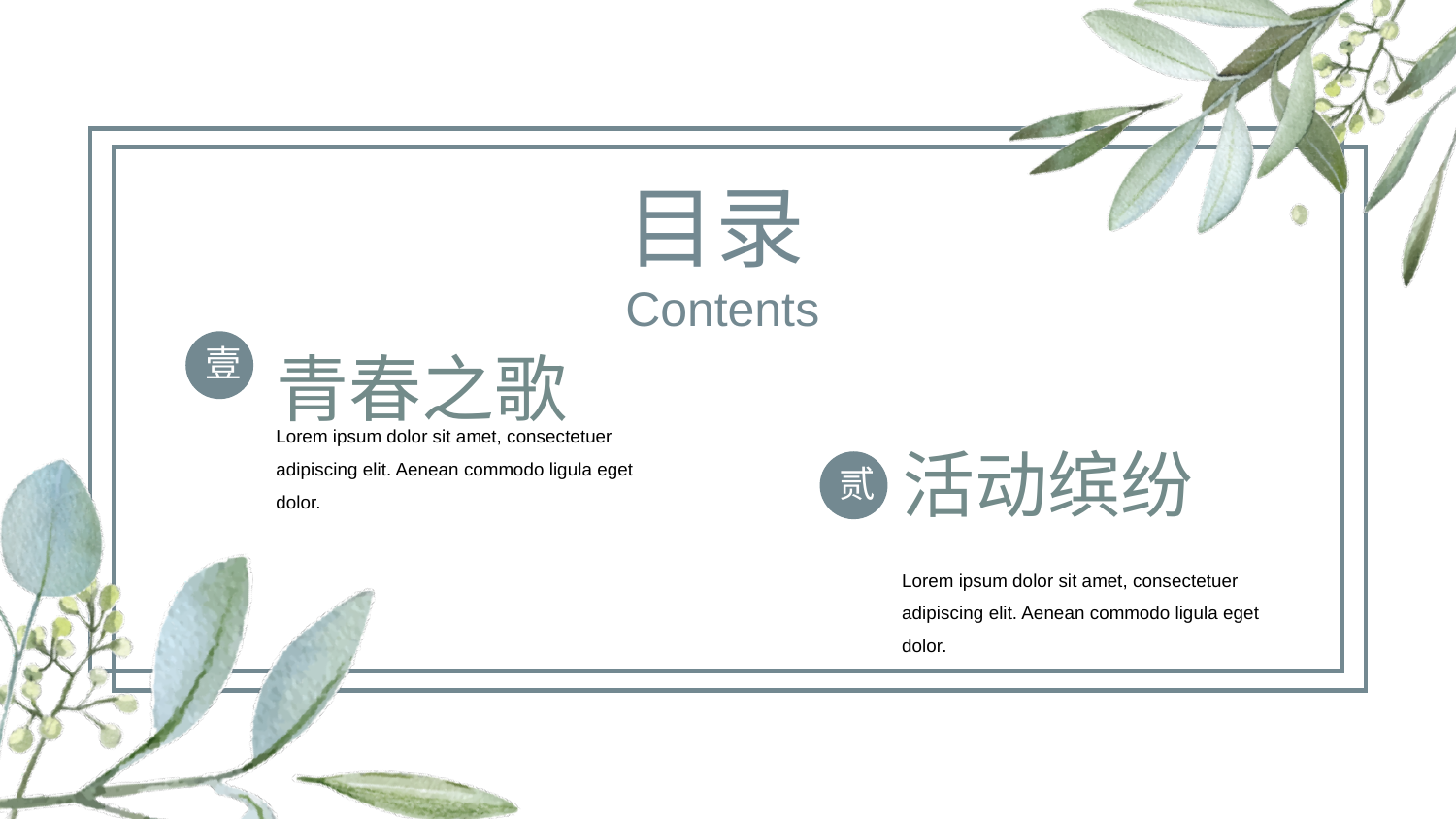

目录
 Contents

壹
青春之歌
Lorem ipsum dolor sit amet, consectetuer adipiscing elit. Aenean commodo ligula eget dolor.
活动缤纷

贰
Lorem ipsum dolor sit amet, consectetuer adipiscing elit. Aenean commodo ligula eget dolor.